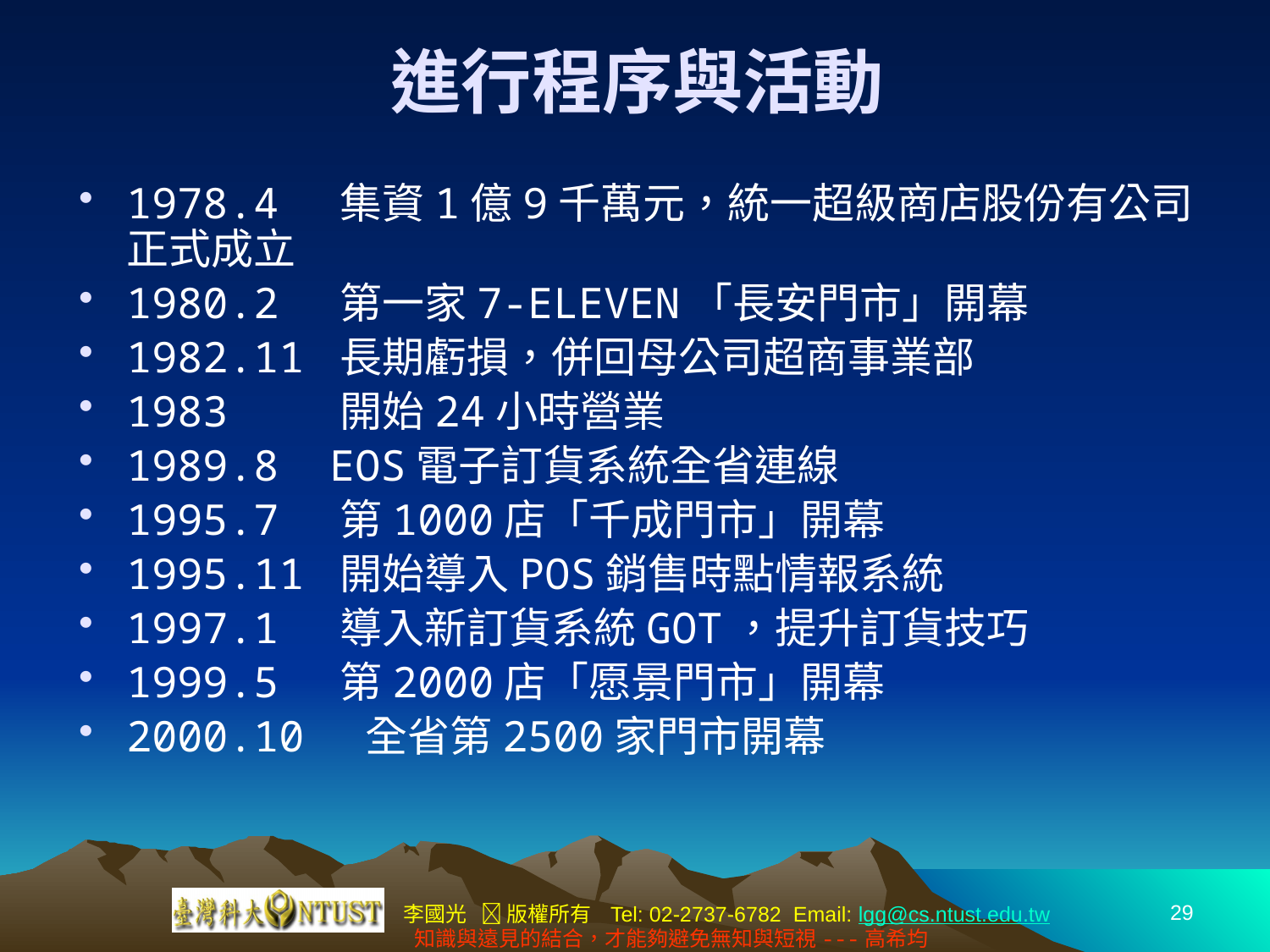

# 進行程序與活動
1978.4  集資1億9千萬元，統一超級商店股份有公司正式成立
1980.2  第一家7-ELEVEN「長安門市」開幕
1982.11 長期虧損，併回母公司超商事業部
1983    開始24小時營業
1989.8  EOS電子訂貨系統全省連線
1995.7  第1000店「千成門市」開幕
1995.11 開始導入POS銷售時點情報系統
1997.1  導入新訂貨系統GOT，提升訂貨技巧
1999.5  第2000店「愿景門市」開幕
2000.10  全省第2500家門市開幕
29